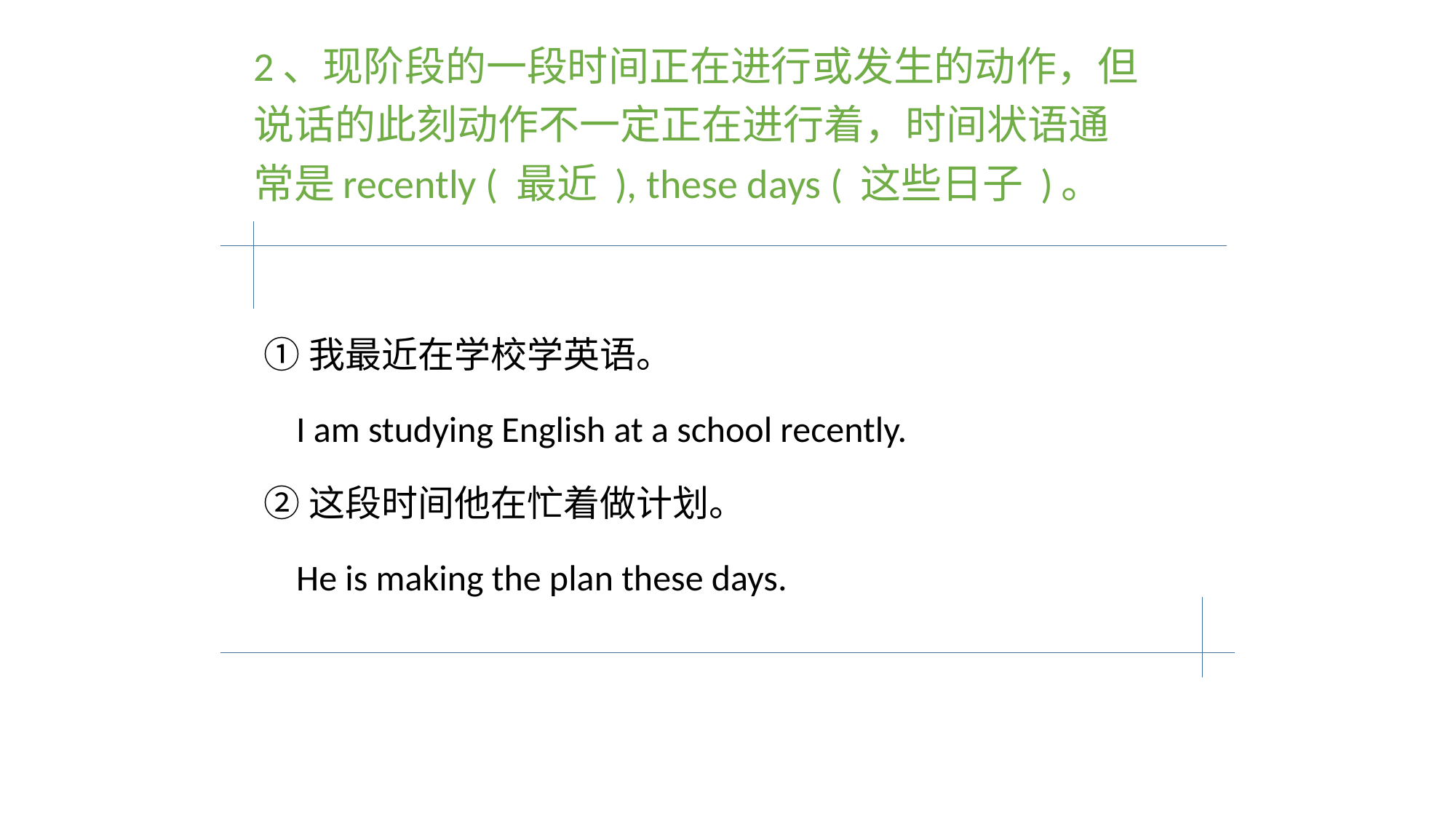

2、现阶段的一段时间正在进行或发生的动作，但说话的此刻动作不一定正在进行着，时间状语通常是recently ( 最近 ), these days ( 这些日子 )。
①我最近在学校学英语。
    I am studying English at a school recently.
②这段时间他在忙着做计划。
    He is making the plan these days.